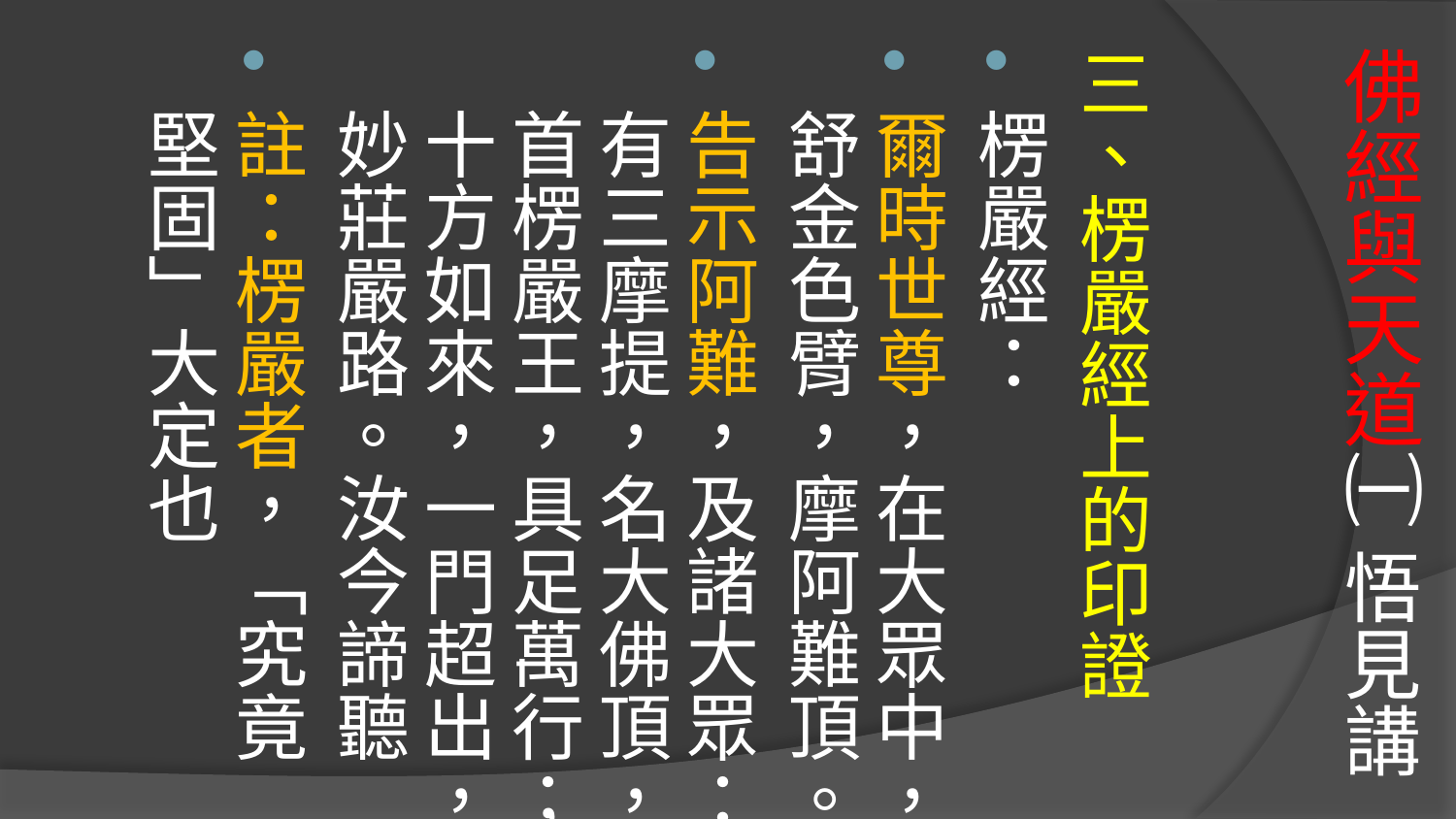

三、楞嚴經上的印證
楞嚴經：
爾時世尊，在大眾中，舒金色臂，摩阿難頂。
告示阿難，及諸大眾：有三摩提，名大佛頂，首楞嚴王，具足萬行；十方如來，一門超出，妙莊嚴路。汝今諦聽
註：楞嚴者，「究竟堅固」大定也

# 佛經與天道㈠ 悟見講